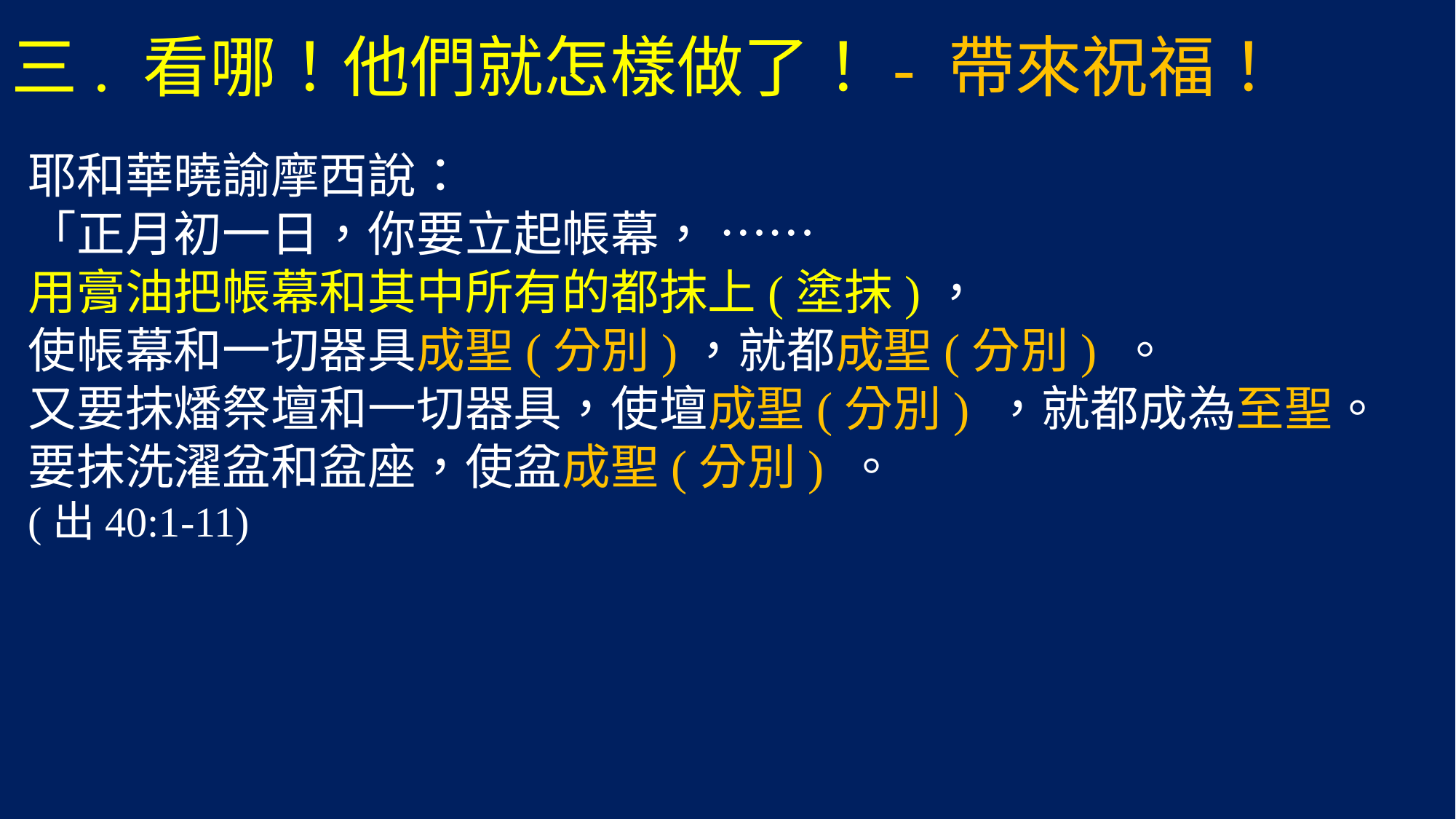

# 三. 看哪！他們就怎樣做了！- 帶來祝福！

耶和華曉諭摩西說：
「正月初一日，你要立起帳幕， ……
用膏油把帳幕和其中所有的都抹上(塗抹)，
使帳幕和一切器具成聖(分別)，就都成聖(分別) 。
又要抹燔祭壇和一切器具，使壇成聖(分別) ，就都成為至聖。
要抹洗濯盆和盆座，使盆成聖(分別) 。
(出40:1-11)